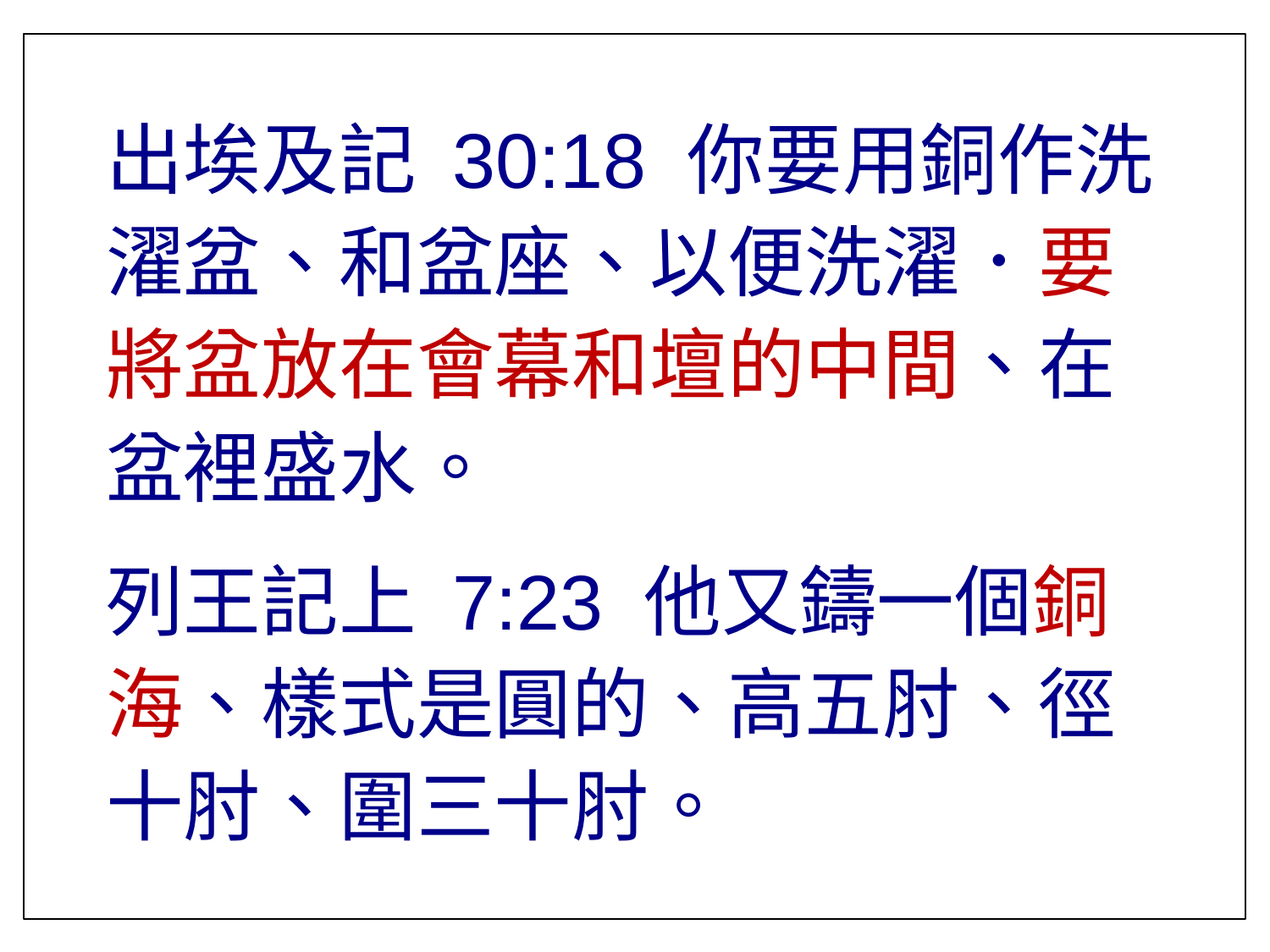

出埃及記 30:18 你要用銅作洗濯盆、和盆座、以便洗濯．要將盆放在會幕和壇的中間、在盆裡盛水。
列王記上 7:23 他又鑄一個銅海、樣式是圓的、高五肘、徑十肘、圍三十肘。